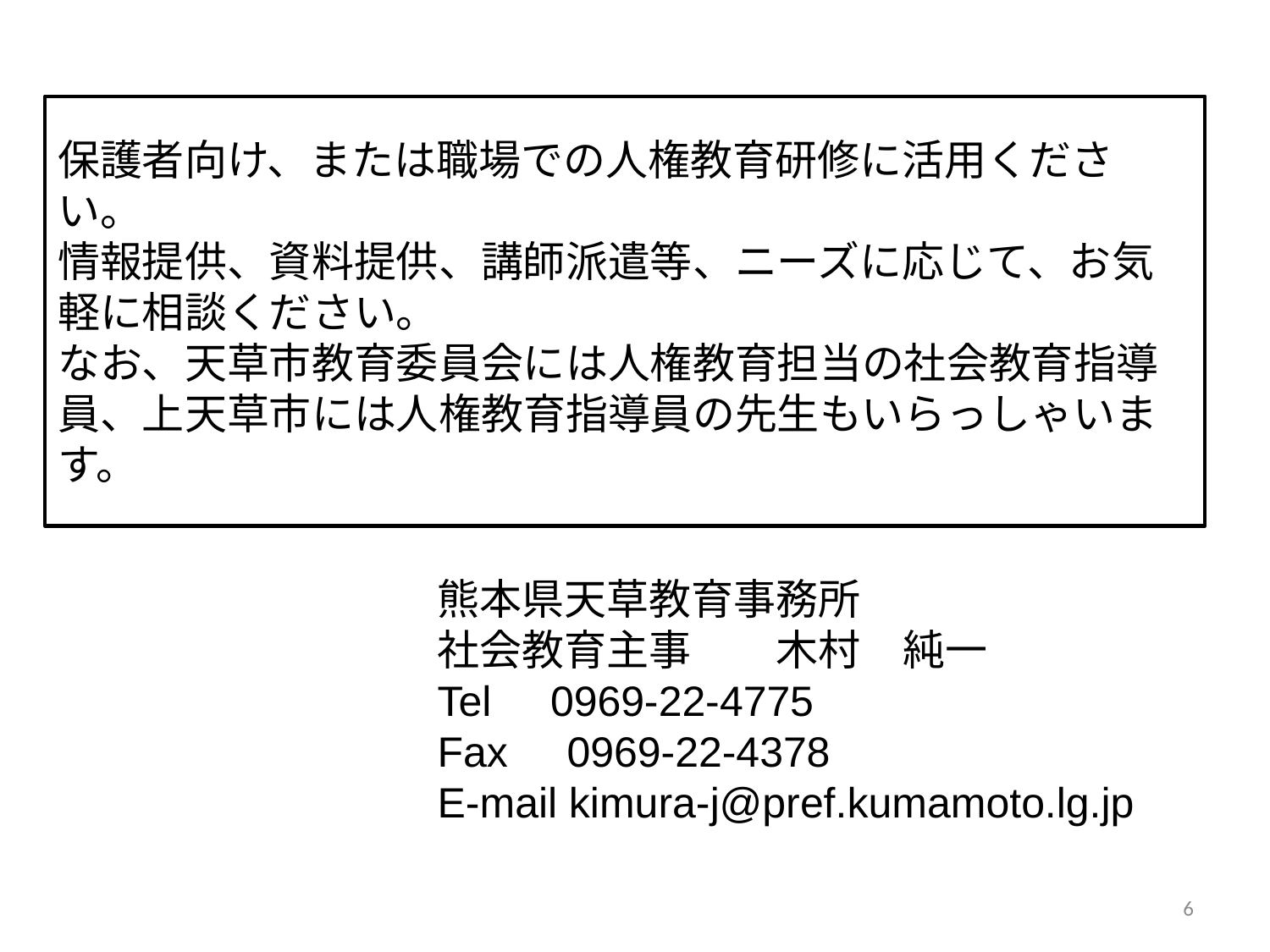

保護者向け、または職場での人権教育研修に活用ください。
情報提供、資料提供、講師派遣等、ニーズに応じて、お気軽に相談ください。
なお、天草市教育委員会には人権教育担当の社会教育指導員、上天草市には人権教育指導員の先生もいらっしゃいます。
熊本県天草教育事務所
社会教育主事　　木村　純一
Tel     0969-22-4775
Fax     0969-22-4378
E-mail kimura-j@pref.kumamoto.lg.jp

6